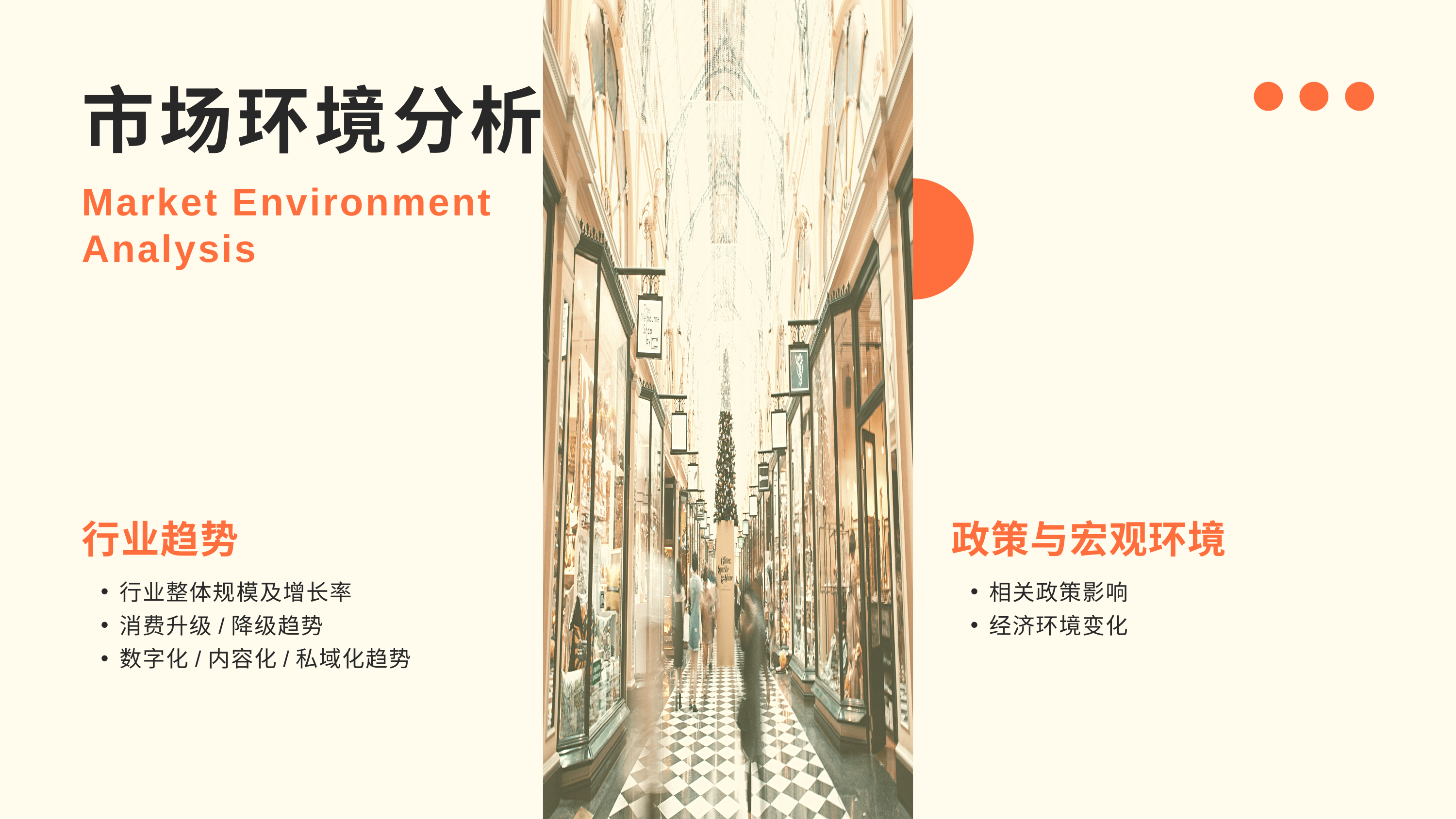

市场环境分析

Market Environment Analysis

行业趋势
政策与宏观环境
行业整体规模及增长率
消费升级/降级趋势
数字化/内容化/私域化趋势
相关政策影响
经济环境变化